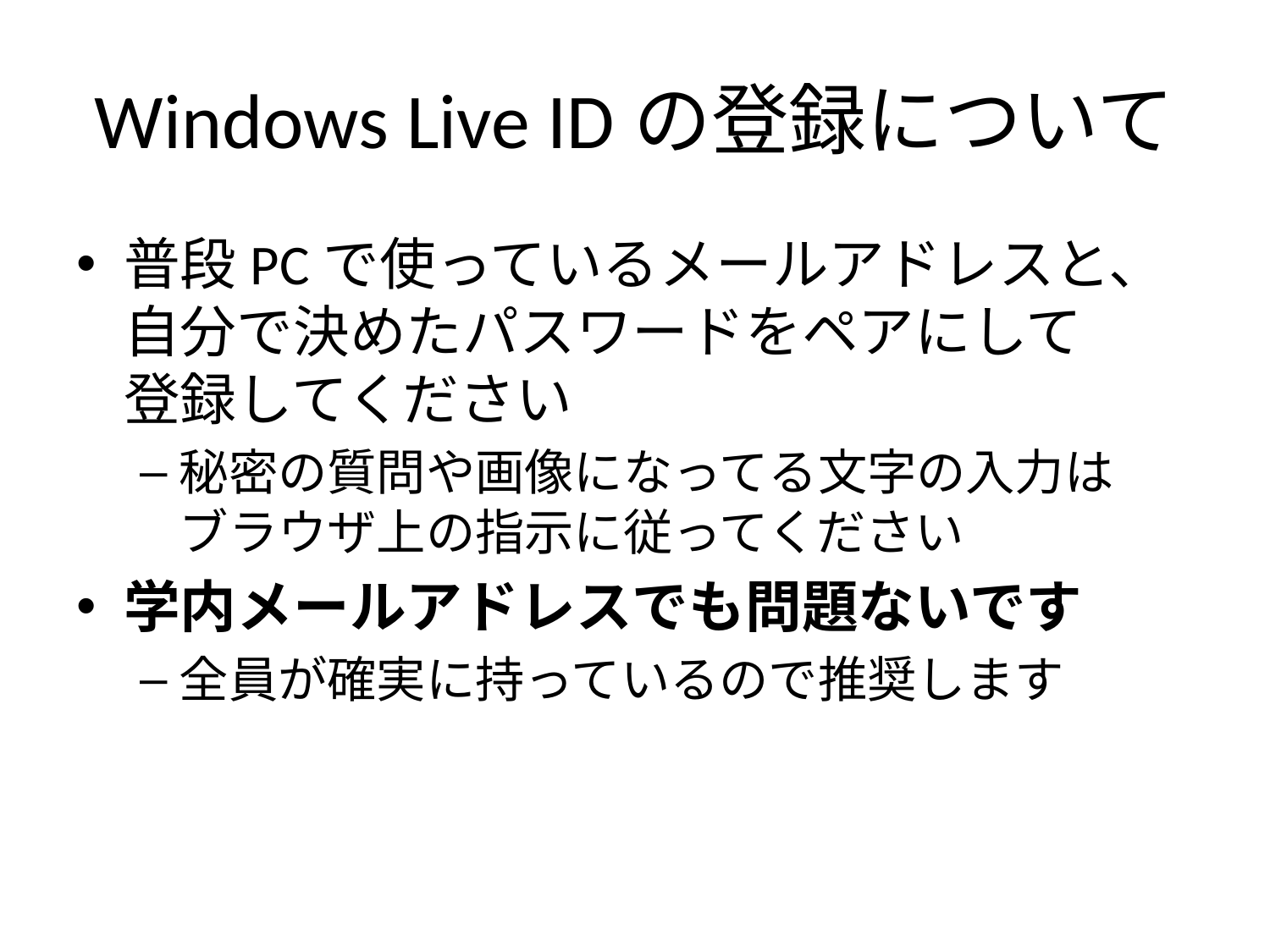

# Windows Live IDの登録について
普段PCで使っているメールアドレスと、
自分で決めたパスワードをペアにして
登録してください
秘密の質問や画像になってる文字の入力は
ブラウザ上の指示に従ってください
学内メールアドレスでも問題ないです
全員が確実に持っているので推奨します